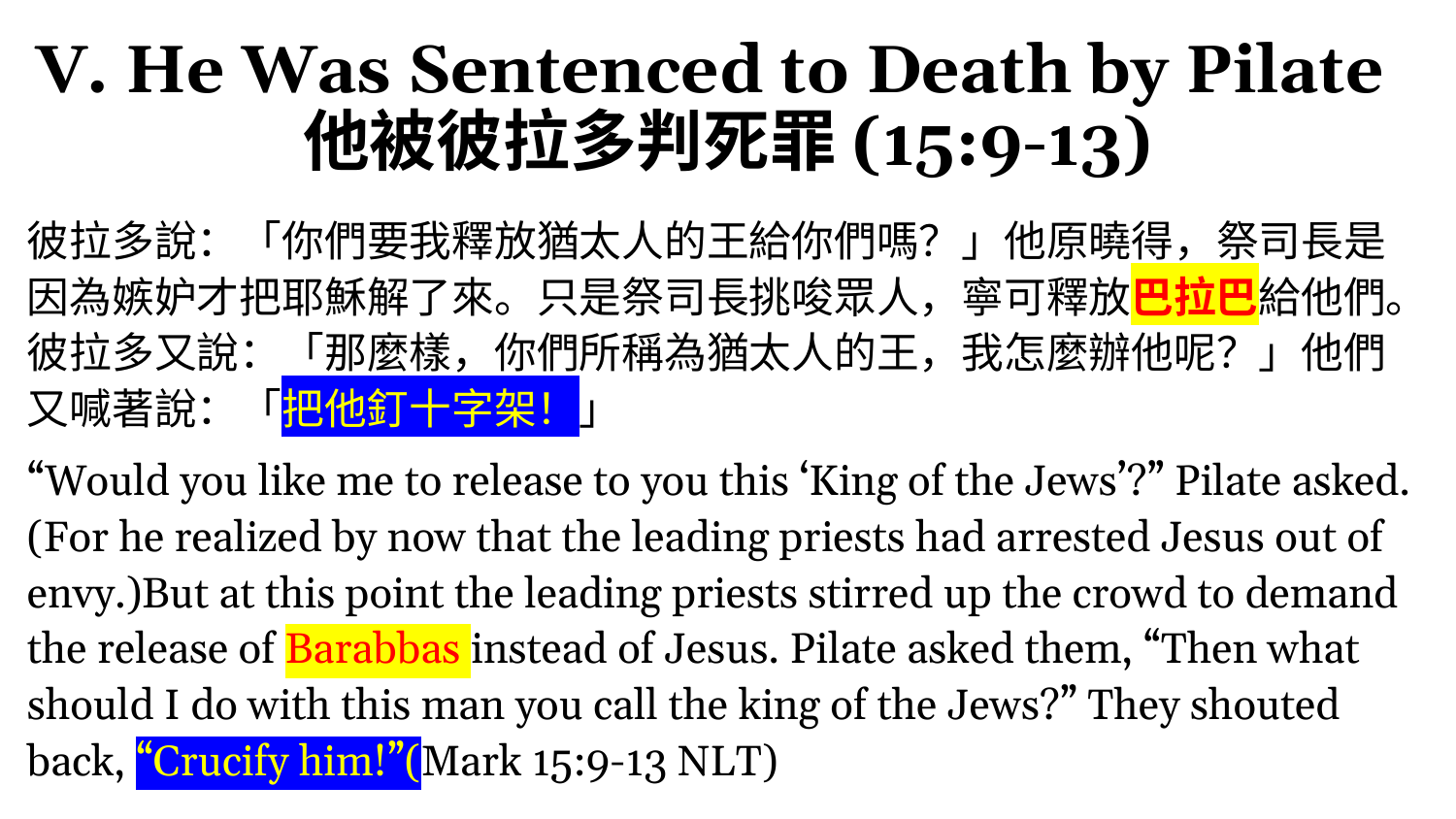

# V. He Was Sentenced to Death by Pilate 他被彼拉多判死罪(15:9-13)
彼拉多說：「你們要我釋放猶太人的王給你們嗎？」他原曉得，祭司長是因為嫉妒才把耶穌解了來。只是祭司長挑唆眾人，寧可釋放巴拉巴給他們。彼拉多又說：「那麼樣，你們所稱為猶太人的王，我怎麼辦他呢？」他們又喊著說：「把他釘十字架！」
“Would you like me to release to you this ‘King of the Jews’?” Pilate asked.(For he realized by now that the leading priests had arrested Jesus out of envy.)But at this point the leading priests stirred up the crowd to demand the release of Barabbas instead of Jesus. Pilate asked them, “Then what should I do with this man you call the king of the Jews?” They shouted back, “Crucify him!”(Mark 15:9-13 NLT)